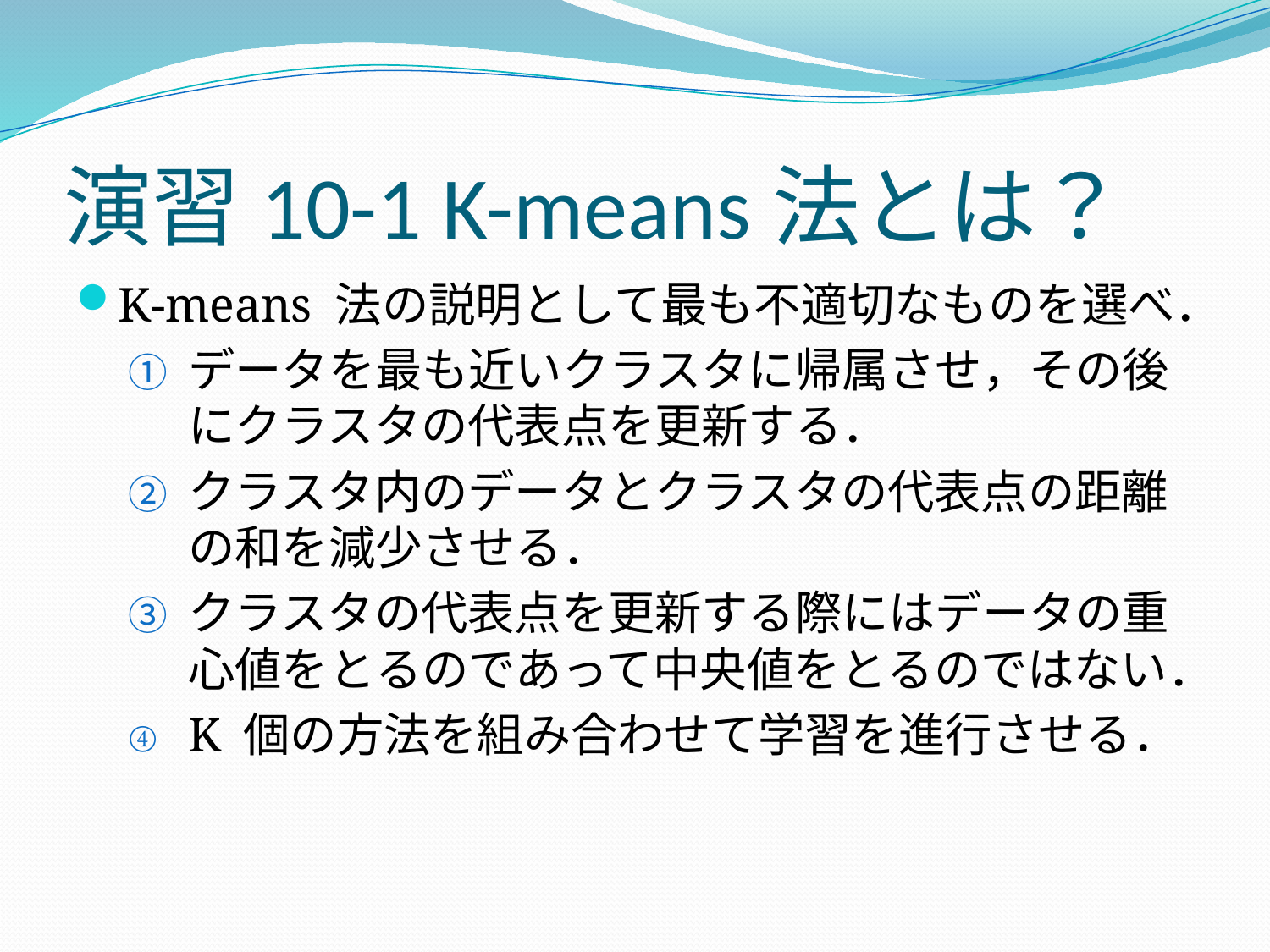

# 演習10-1 K-means法とは？
K-means 法の説明として最も不適切なものを選べ．
データを最も近いクラスタに帰属させ，その後にクラスタの代表点を更新する．
クラスタ内のデータとクラスタの代表点の距離の和を減少させる．
クラスタの代表点を更新する際にはデータの重心値をとるのであって中央値をとるのではない．
K 個の方法を組み合わせて学習を進行させる．